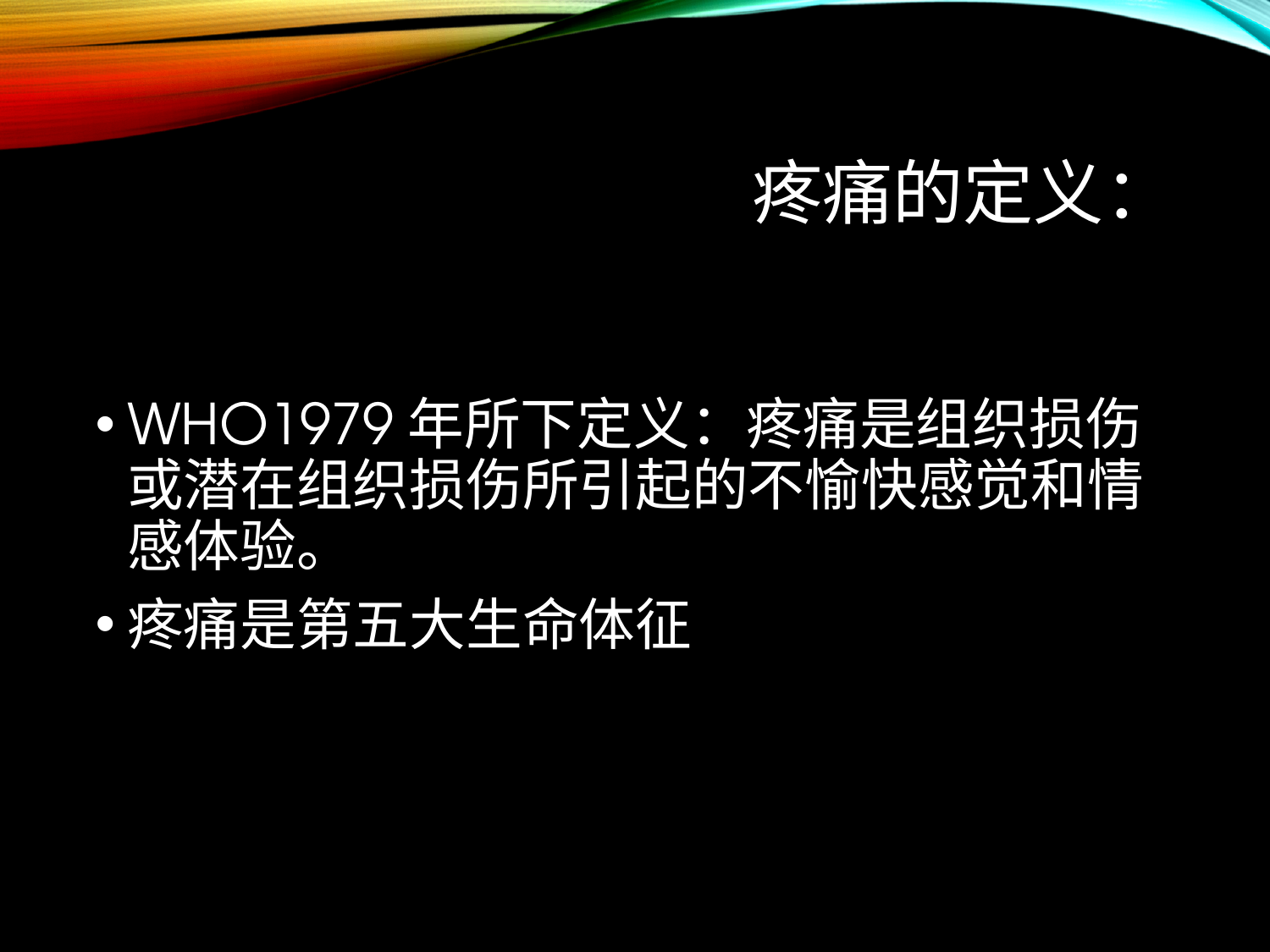

# 疼痛的定义：

WHO1979年所下定义：疼痛是组织损伤或潜在组织损伤所引起的不愉快感觉和情感体验。
疼痛是第五大生命体征